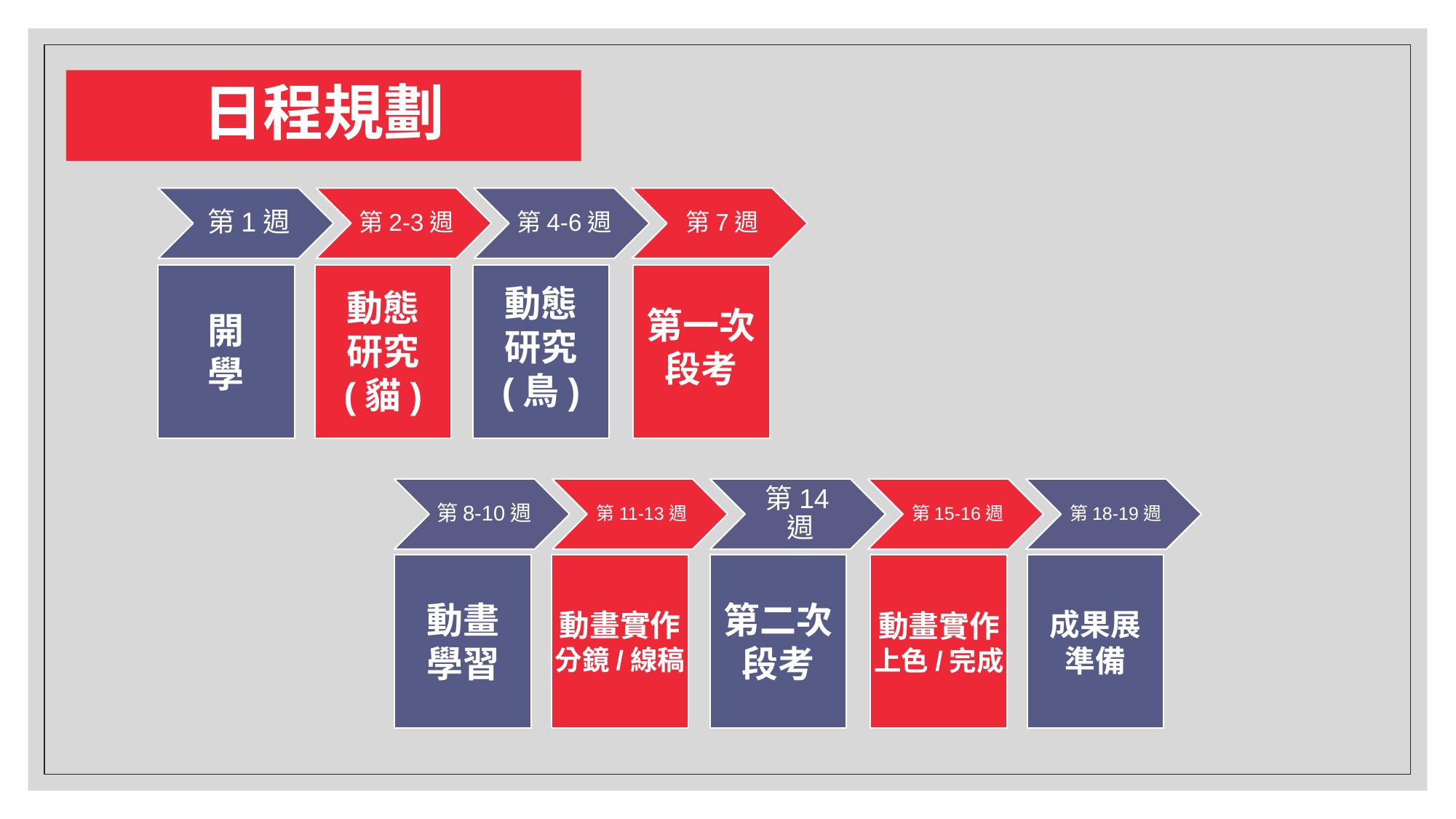

日程規劃
第1週
第2-3週
第4-6週
第7週
第8-10週
第11-13週
第14週
第15-16週
第18-19週

動態
研究
(鳥)
動態
研究
(貓)
第一次
段考
開
學

動畫
學習
第二次
段考
成果展
準備
動畫實作
分鏡/線稿
動畫實作
上色/完成